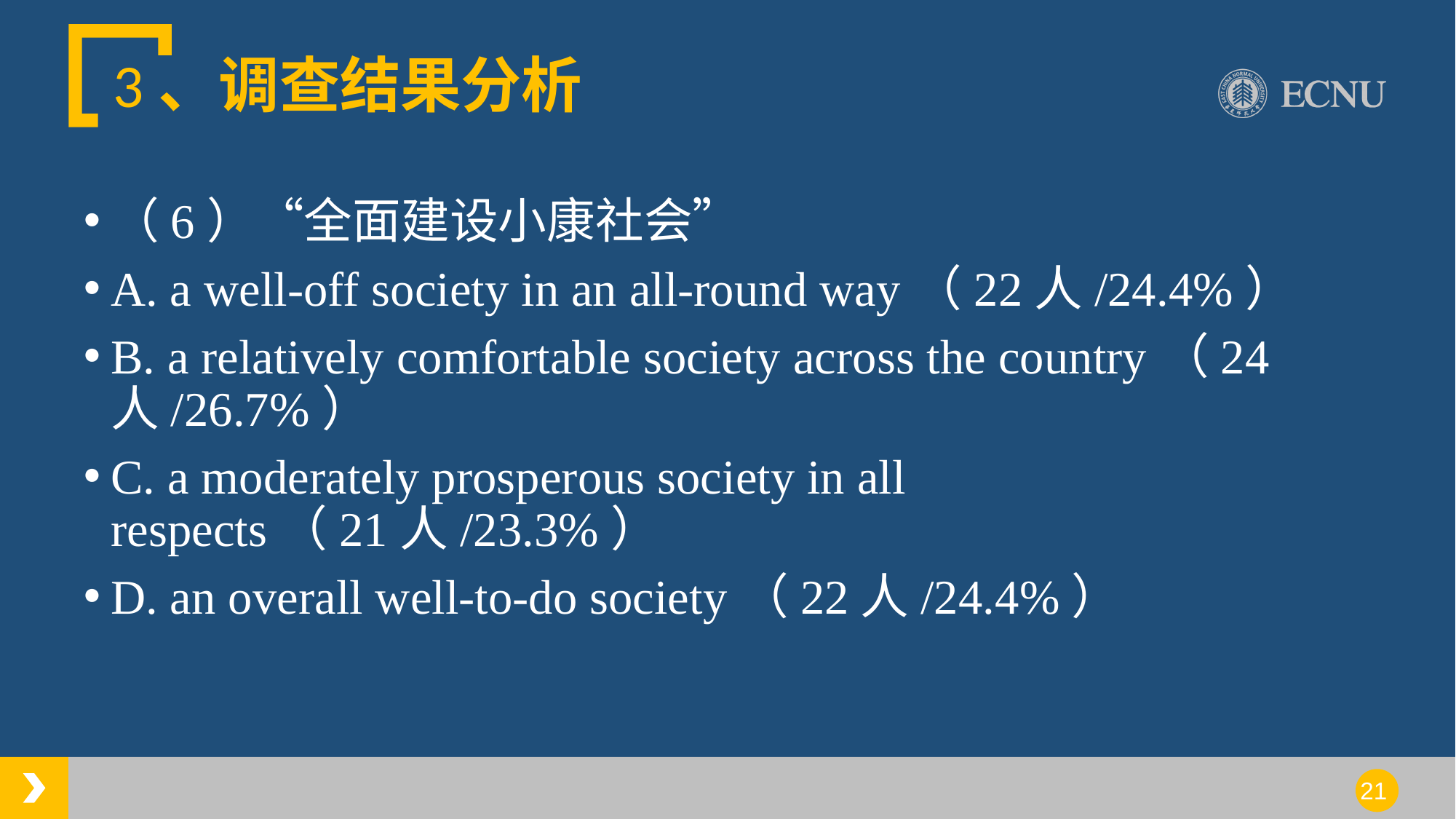

# 3、调查结果分析
（6）“全面建设小康社会”
A. a well-off society in an all-round way（22人/24.4%）
B. a relatively comfortable society across the country（24人/26.7%）
C. a moderately prosperous society in all respects（21人/23.3%）
D. an overall well-to-do society（22人/24.4%）